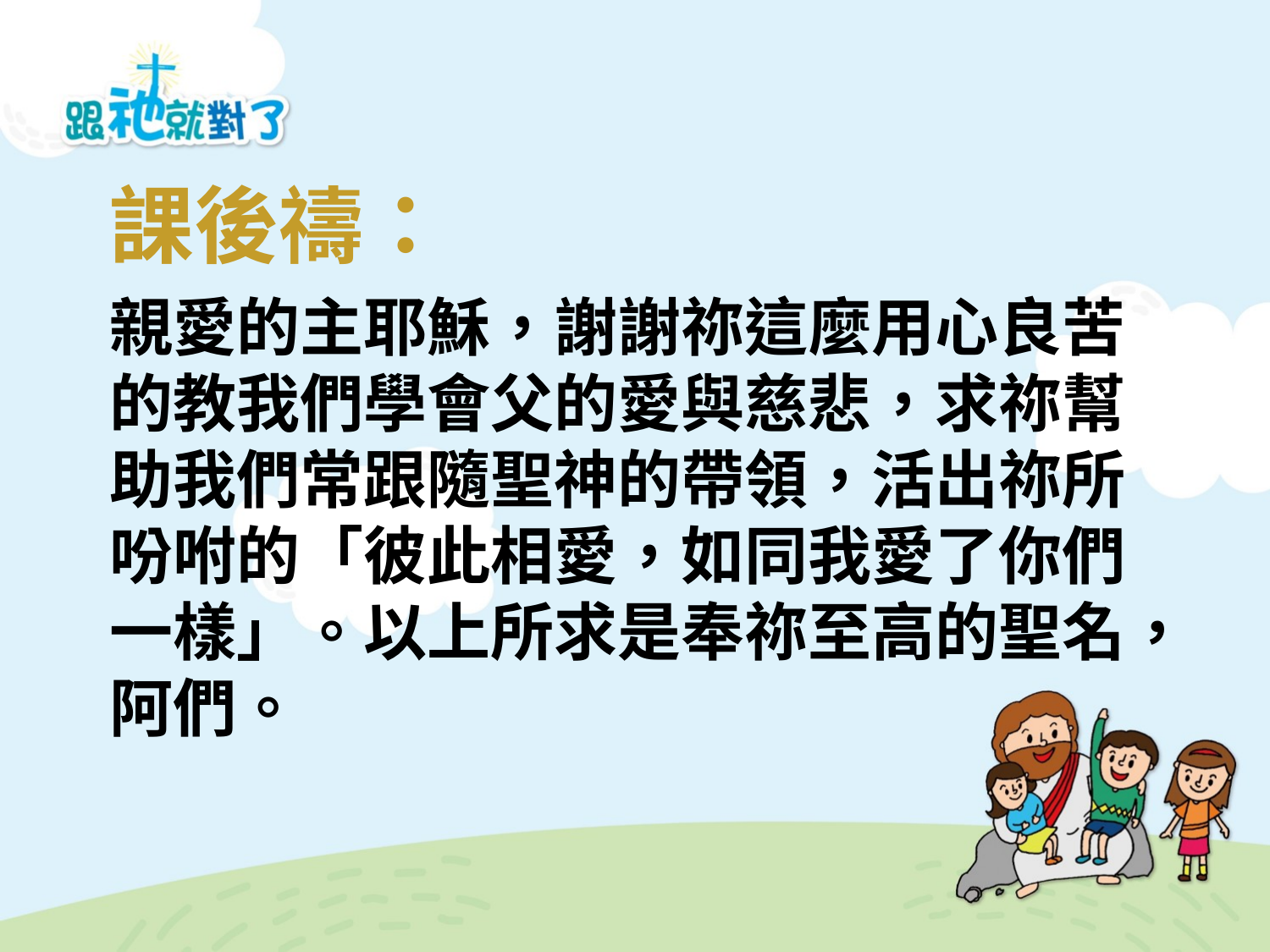

課後禱：
親愛的主耶穌，謝謝祢這麼用心良苦的教我們學會父的愛與慈悲，求祢幫助我們常跟隨聖神的帶領，活出祢所吩咐的「彼此相愛，如同我愛了你們一樣」。以上所求是奉祢至高的聖名，阿們。